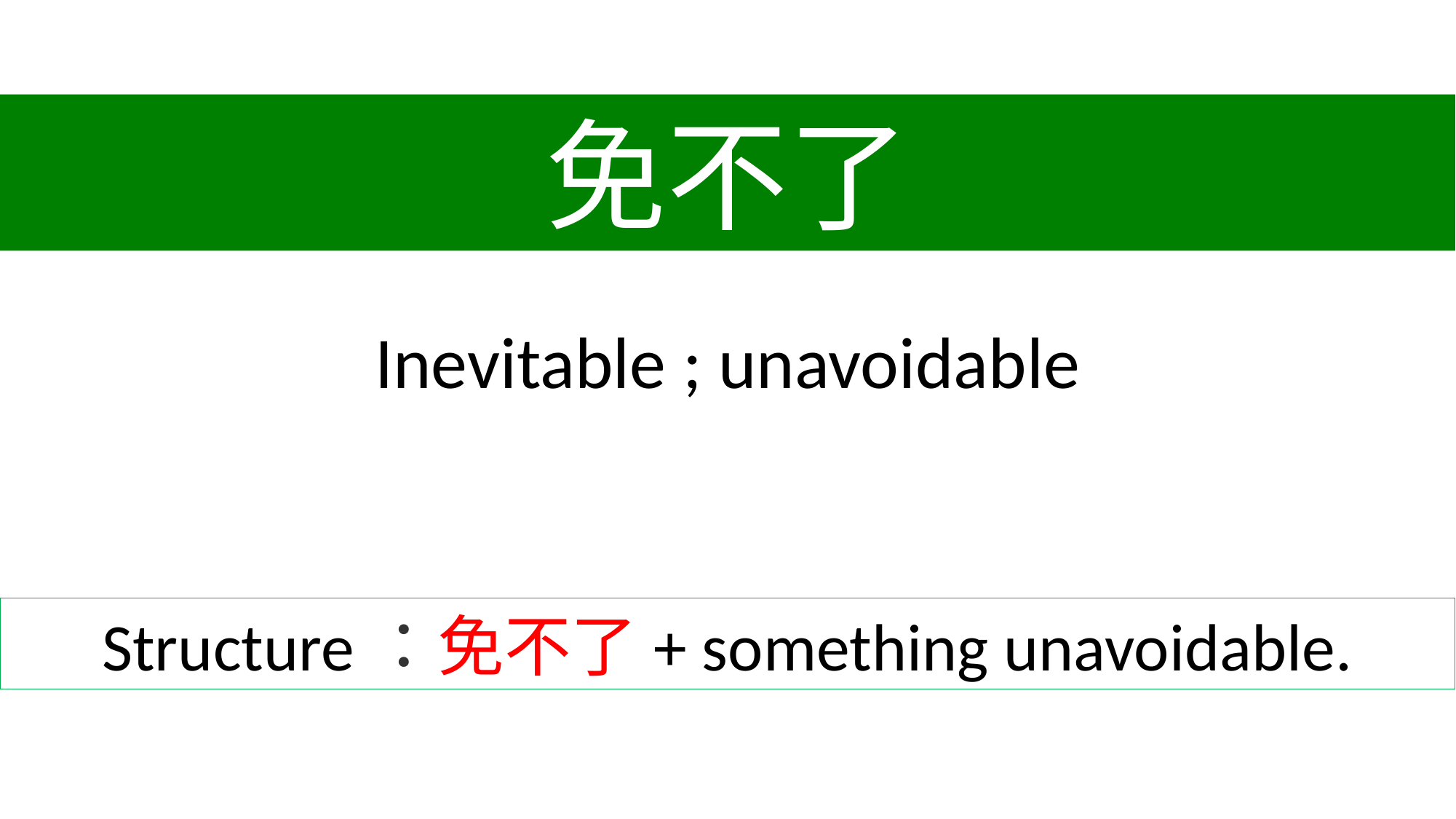

免不了
Inevitable ; unavoidable
Structure：免不了+ something unavoidable.